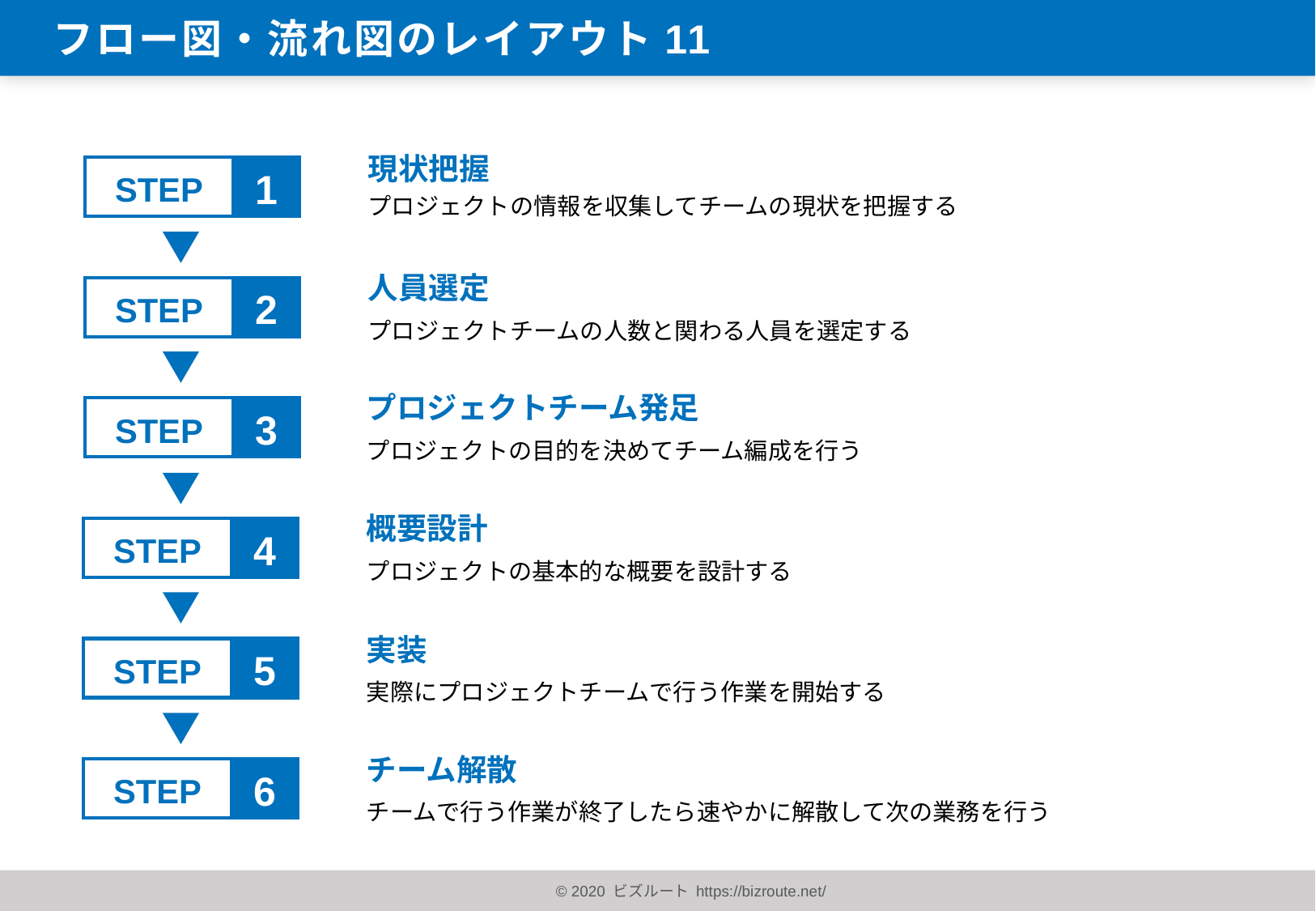

フロー図・流れ図のレイアウト11
現状把握
プロジェクトの情報を収集してチームの現状を把握する

1
STEP

人員選定
プロジェクトチームの人数と関わる人員を選定する

2
STEP

プロジェクトチーム発足
プロジェクトの目的を決めてチーム編成を行う

3
STEP

概要設計
プロジェクトの基本的な概要を設計する

4
STEP

実装
実際にプロジェクトチームで行う作業を開始する

5
STEP

チーム解散
チームで行う作業が終了したら速やかに解散して次の業務を行う

6
STEP

© 2020 ビズルート https://bizroute.net/